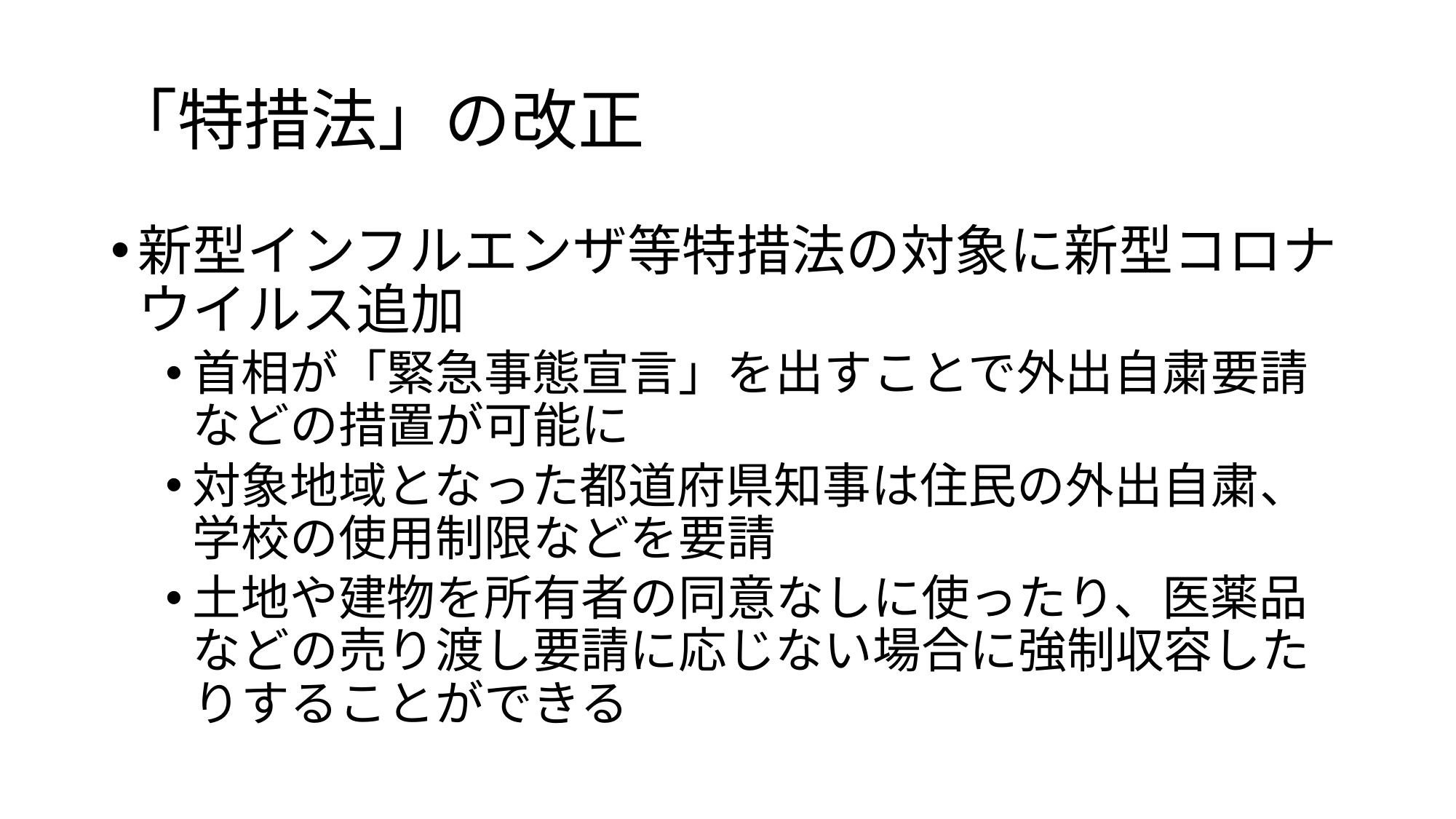

# 「特措法」の改正
新型インフルエンザ等特措法の対象に新型コロナウイルス追加
首相が「緊急事態宣言」を出すことで外出自粛要請などの措置が可能に
対象地域となった都道府県知事は住民の外出自粛、学校の使用制限などを要請
土地や建物を所有者の同意なしに使ったり、医薬品などの売り渡し要請に応じない場合に強制収容したりすることができる